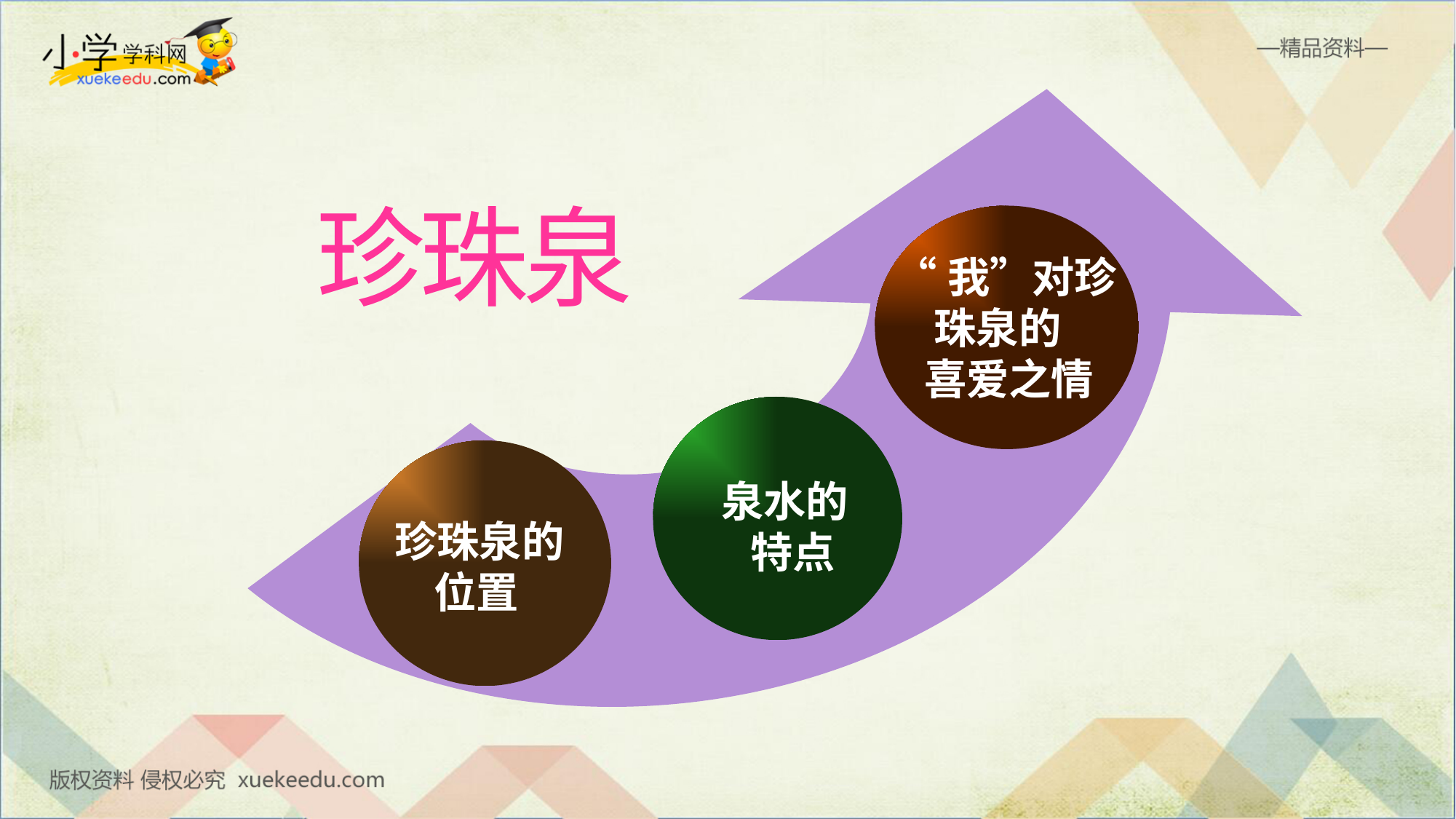

珍珠泉

“我”对珍
   珠泉的
  喜爱之情

泉水的
  特点
珍珠泉的
   位置